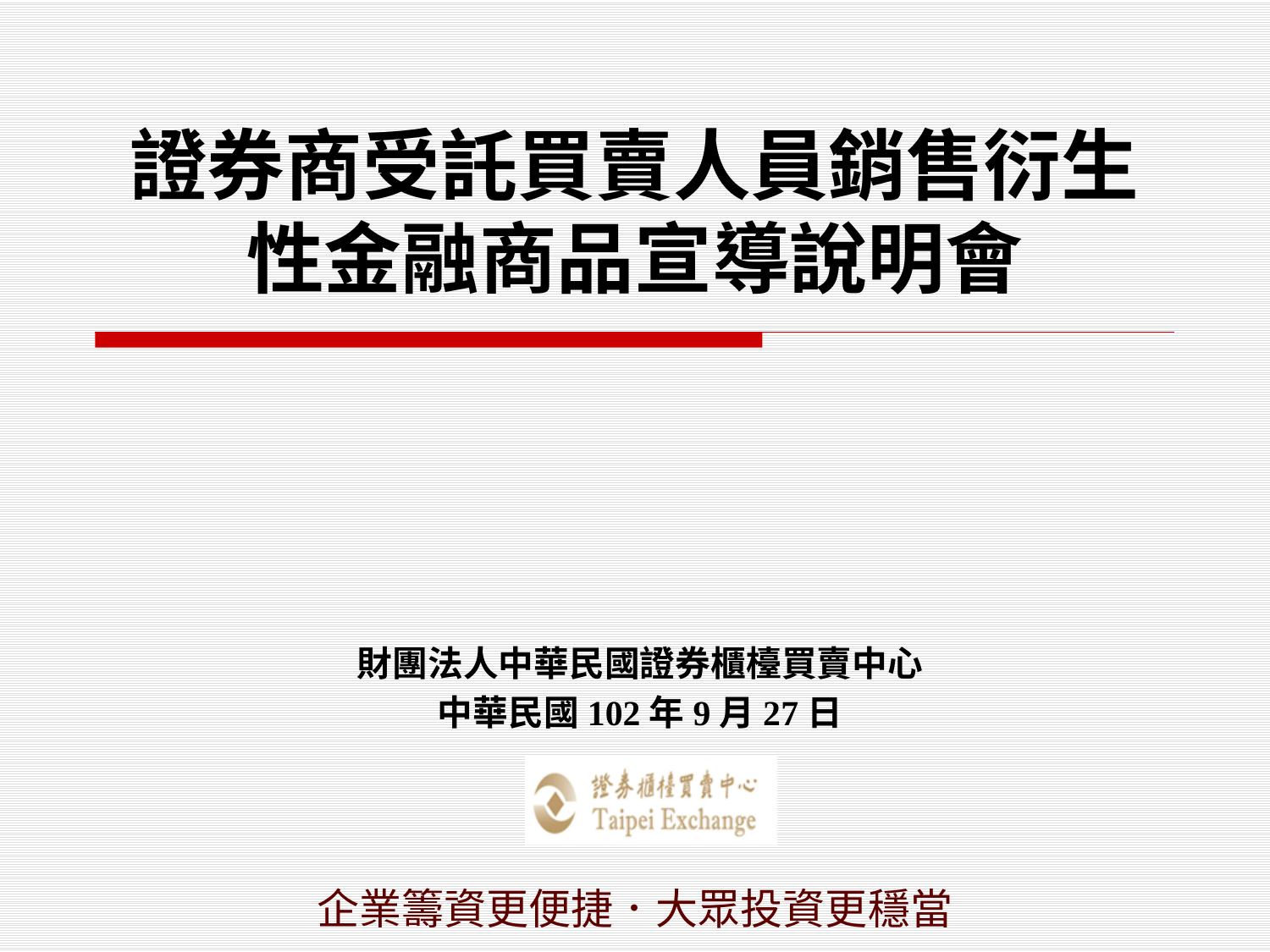

# 證券商受託買賣人員銷售衍生性金融商品宣導說明會

財團法人中華民國證券櫃檯買賣中心
中華民國102年9月27日
企業籌資更便捷．大眾投資更穩當